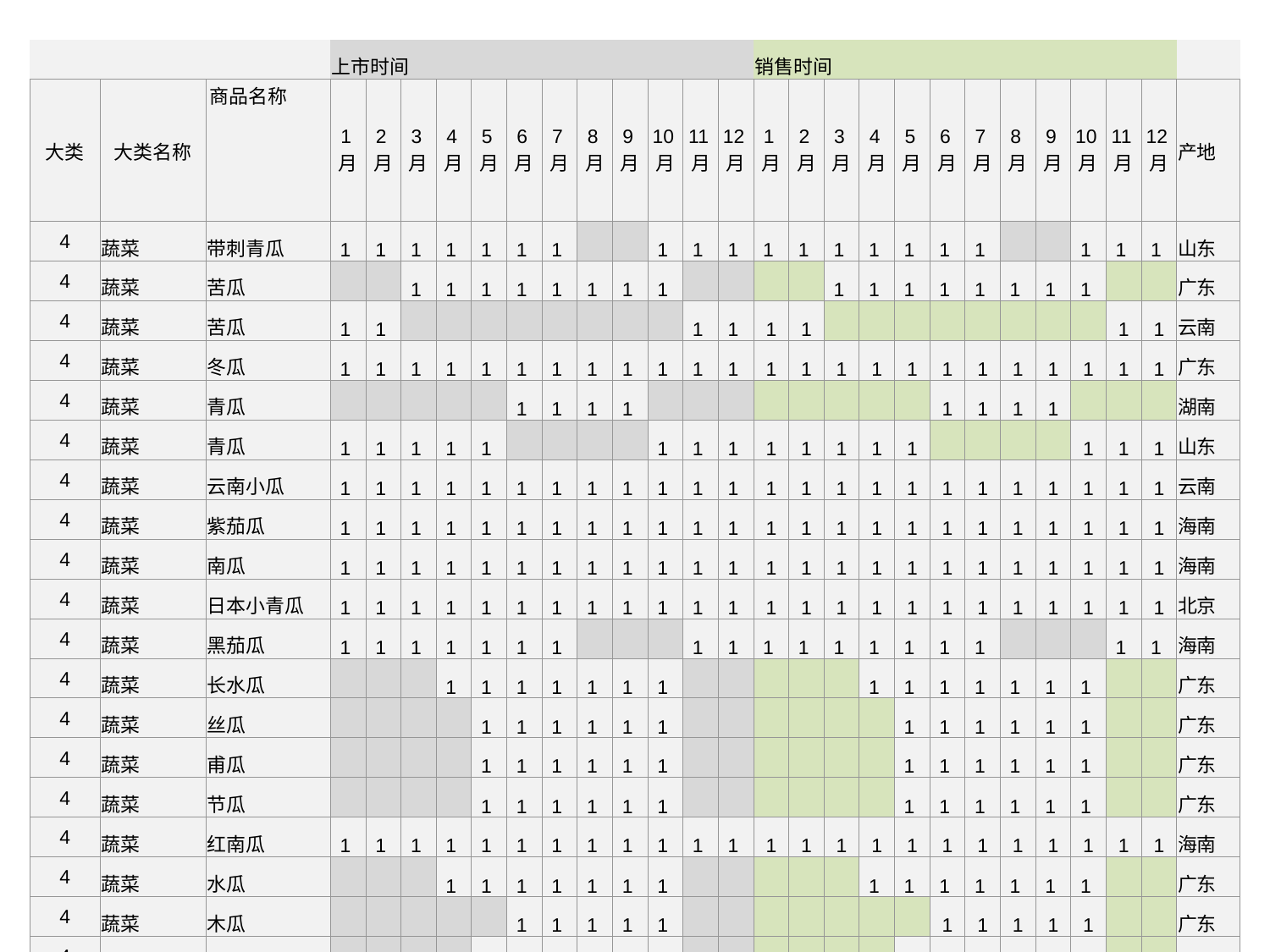

|  |  |  | 上市时间 |  |  |  |  |  |  |  |  |  |  |  | 销售时间 |  |  |  |  |  |  |  |  |  |  |  |  |
| --- | --- | --- | --- | --- | --- | --- | --- | --- | --- | --- | --- | --- | --- | --- | --- | --- | --- | --- | --- | --- | --- | --- | --- | --- | --- | --- | --- |
| 大类 | 大类名称 | 商品名称 | 1月 | 2月 | 3月 | 4月 | 5月 | 6月 | 7月 | 8月 | 9月 | 10月 | 11月 | 12月 | 1月 | 2月 | 3月 | 4月 | 5月 | 6月 | 7月 | 8月 | 9月 | 10月 | 11月 | 12月 | 产地 |
| 4 | 蔬菜 | 带刺青瓜 | 1 | 1 | 1 | 1 | 1 | 1 | 1 |  |  | 1 | 1 | 1 | 1 | 1 | 1 | 1 | 1 | 1 | 1 |  |  | 1 | 1 | 1 | 山东 |
| 4 | 蔬菜 | 苦瓜 |  |  | 1 | 1 | 1 | 1 | 1 | 1 | 1 | 1 |  |  |  |  | 1 | 1 | 1 | 1 | 1 | 1 | 1 | 1 |  |  | 广东 |
| 4 | 蔬菜 | 苦瓜 | 1 | 1 |  |  |  |  |  |  |  |  | 1 | 1 | 1 | 1 |  |  |  |  |  |  |  |  | 1 | 1 | 云南 |
| 4 | 蔬菜 | 冬瓜 | 1 | 1 | 1 | 1 | 1 | 1 | 1 | 1 | 1 | 1 | 1 | 1 | 1 | 1 | 1 | 1 | 1 | 1 | 1 | 1 | 1 | 1 | 1 | 1 | 广东 |
| 4 | 蔬菜 | 青瓜 |  |  |  |  |  | 1 | 1 | 1 | 1 |  |  |  |  |  |  |  |  | 1 | 1 | 1 | 1 |  |  |  | 湖南 |
| 4 | 蔬菜 | 青瓜 | 1 | 1 | 1 | 1 | 1 |  |  |  |  | 1 | 1 | 1 | 1 | 1 | 1 | 1 | 1 |  |  |  |  | 1 | 1 | 1 | 山东 |
| 4 | 蔬菜 | 云南小瓜 | 1 | 1 | 1 | 1 | 1 | 1 | 1 | 1 | 1 | 1 | 1 | 1 | 1 | 1 | 1 | 1 | 1 | 1 | 1 | 1 | 1 | 1 | 1 | 1 | 云南 |
| 4 | 蔬菜 | 紫茄瓜 | 1 | 1 | 1 | 1 | 1 | 1 | 1 | 1 | 1 | 1 | 1 | 1 | 1 | 1 | 1 | 1 | 1 | 1 | 1 | 1 | 1 | 1 | 1 | 1 | 海南 |
| 4 | 蔬菜 | 南瓜 | 1 | 1 | 1 | 1 | 1 | 1 | 1 | 1 | 1 | 1 | 1 | 1 | 1 | 1 | 1 | 1 | 1 | 1 | 1 | 1 | 1 | 1 | 1 | 1 | 海南 |
| 4 | 蔬菜 | 日本小青瓜 | 1 | 1 | 1 | 1 | 1 | 1 | 1 | 1 | 1 | 1 | 1 | 1 | 1 | 1 | 1 | 1 | 1 | 1 | 1 | 1 | 1 | 1 | 1 | 1 | 北京 |
| 4 | 蔬菜 | 黑茄瓜 | 1 | 1 | 1 | 1 | 1 | 1 | 1 |  |  |  | 1 | 1 | 1 | 1 | 1 | 1 | 1 | 1 | 1 |  |  |  | 1 | 1 | 海南 |
| 4 | 蔬菜 | 长水瓜 |  |  |  | 1 | 1 | 1 | 1 | 1 | 1 | 1 |  |  |  |  |  | 1 | 1 | 1 | 1 | 1 | 1 | 1 |  |  | 广东 |
| 4 | 蔬菜 | 丝瓜 |  |  |  |  | 1 | 1 | 1 | 1 | 1 | 1 |  |  |  |  |  |  | 1 | 1 | 1 | 1 | 1 | 1 |  |  | 广东 |
| 4 | 蔬菜 | 甫瓜 |  |  |  |  | 1 | 1 | 1 | 1 | 1 | 1 |  |  |  |  |  |  | 1 | 1 | 1 | 1 | 1 | 1 |  |  | 广东 |
| 4 | 蔬菜 | 节瓜 |  |  |  |  | 1 | 1 | 1 | 1 | 1 | 1 |  |  |  |  |  |  | 1 | 1 | 1 | 1 | 1 | 1 |  |  | 广东 |
| 4 | 蔬菜 | 红南瓜 | 1 | 1 | 1 | 1 | 1 | 1 | 1 | 1 | 1 | 1 | 1 | 1 | 1 | 1 | 1 | 1 | 1 | 1 | 1 | 1 | 1 | 1 | 1 | 1 | 海南 |
| 4 | 蔬菜 | 水瓜 |  |  |  | 1 | 1 | 1 | 1 | 1 | 1 | 1 |  |  |  |  |  | 1 | 1 | 1 | 1 | 1 | 1 | 1 |  |  | 广东 |
| 4 | 蔬菜 | 木瓜 |  |  |  |  |  | 1 | 1 | 1 | 1 | 1 |  |  |  |  |  |  |  | 1 | 1 | 1 | 1 | 1 |  |  | 广东 |
| 4 | 蔬菜 | 佛手瓜 |  |  |  |  | 1 | 1 | 1 | 1 | 1 | 1 |  |  |  |  |  |  | 1 | 1 | 1 | 1 | 1 | 1 |  |  | 广东 |